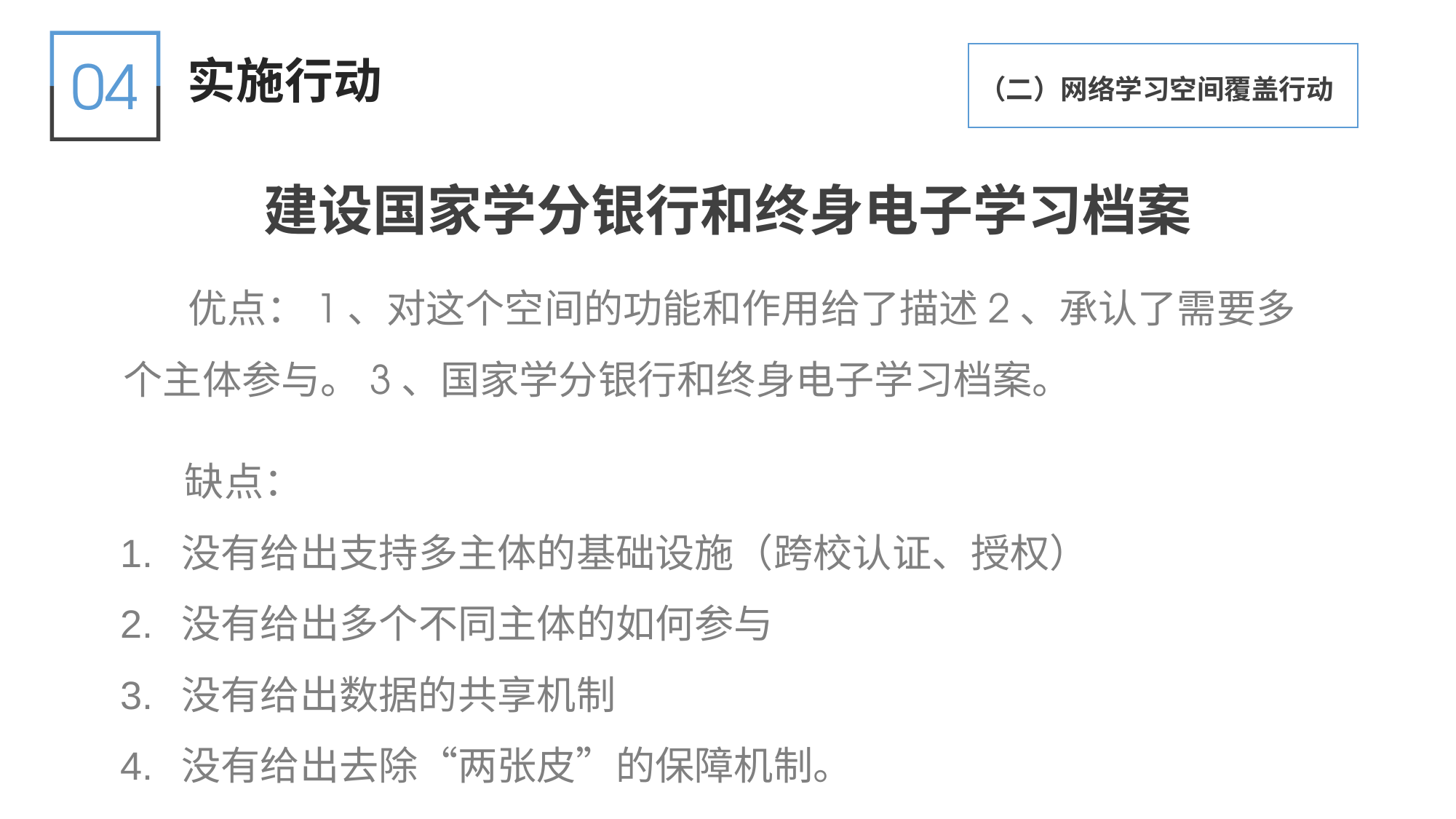

04

实施行动
（二）网络学习空间覆盖行动

建设国家学分银行和终身电子学习档案
优点：1、对这个空间的功能和作用给了描述2、承认了需要多个主体参与。3、国家学分银行和终身电子学习档案。
缺点：
没有给出支持多主体的基础设施（跨校认证、授权）
没有给出多个不同主体的如何参与
没有给出数据的共享机制
没有给出去除“两张皮”的保障机制。